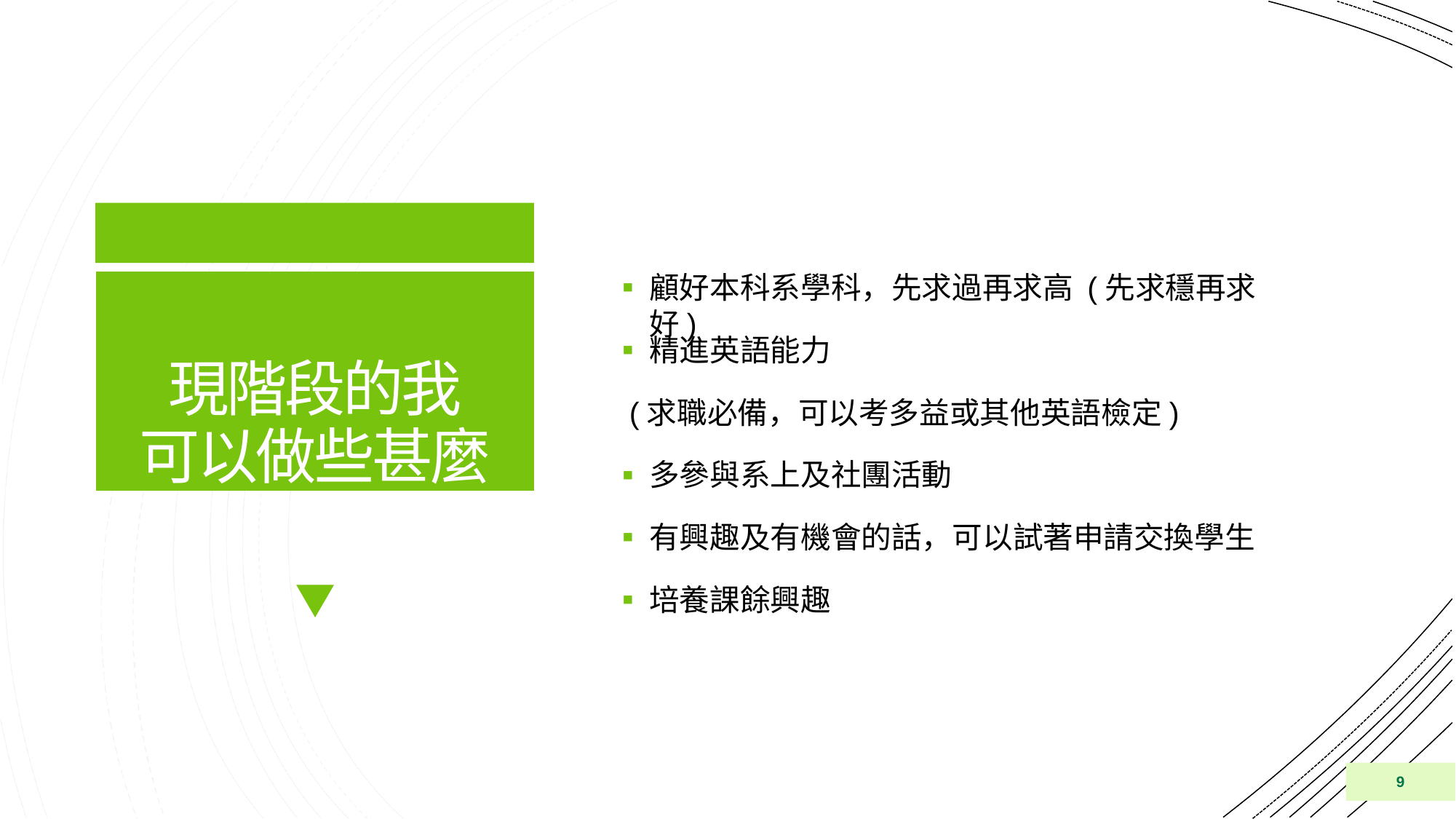

# 顧好本科系學科，先求過再求高 (先求穩再求好)

現階段的我
可以做些甚麼
精進英語能力
(求職必備，可以考多益或其他英語檢定)
多參與系上及社團活動
有興趣及有機會的話，可以試著申請交換學生
培養課餘興趣

9